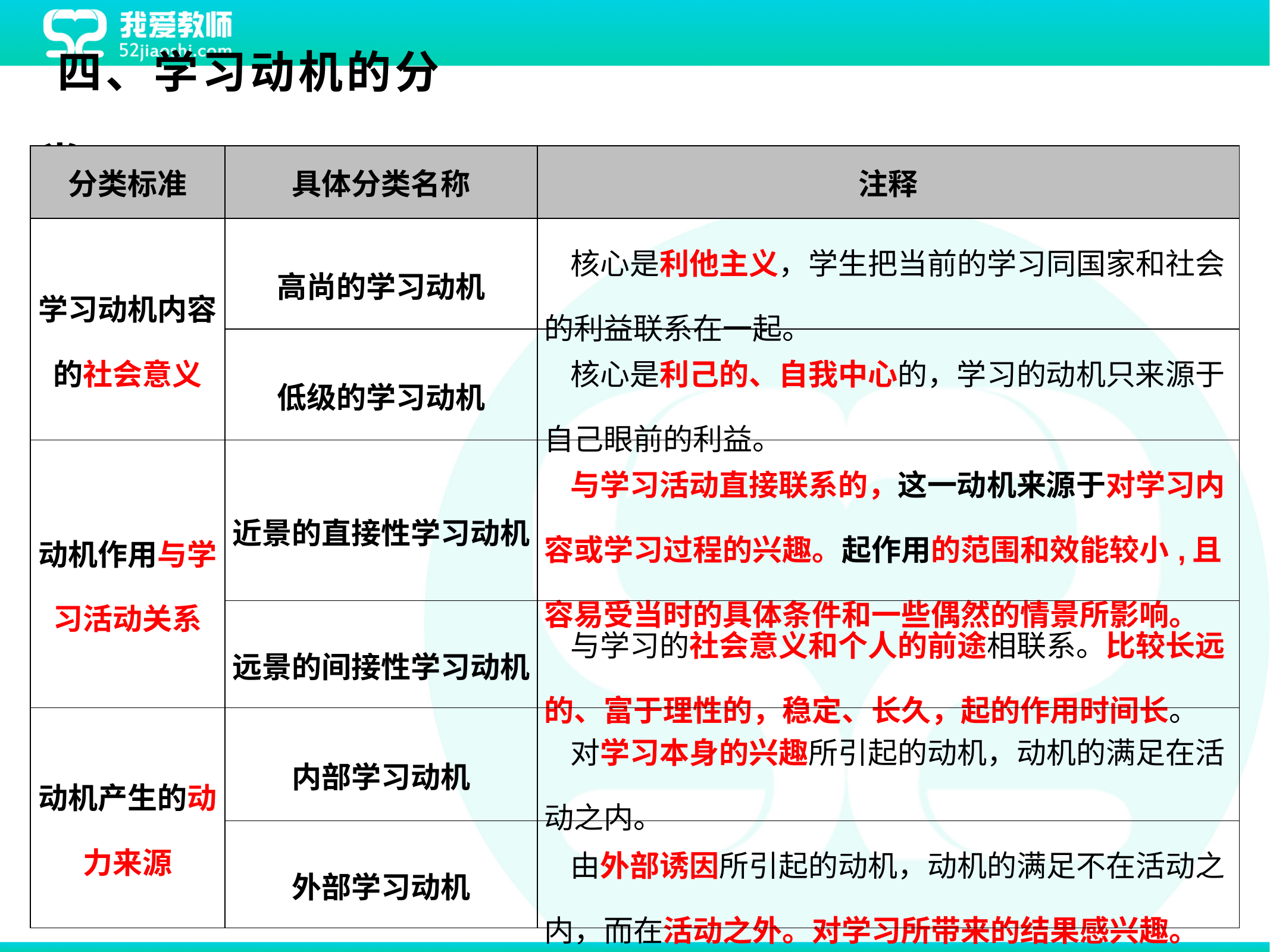

四、学习动机的分类
| 分类标准 | 具体分类名称 | 注释 |
| --- | --- | --- |
| 学习动机内容的社会意义 | 高尚的学习动机 | 核心是利他主义，学生把当前的学习同国家和社会的利益联系在一起。 |
|  | 低级的学习动机 | 核心是利己的、自我中心的，学习的动机只来源于自己眼前的利益。 |
| 动机作用与学习活动关系 | 近景的直接性学习动机 | 与学习活动直接联系的，这一动机来源于对学习内容或学习过程的兴趣。起作用的范围和效能较小,且容易受当时的具体条件和一些偶然的情景所影响。 |
|  | 远景的间接性学习动机 | 与学习的社会意义和个人的前途相联系。比较长远的、富于理性的，稳定、长久，起的作用时间长。 |
| 动机产生的动力来源 | 内部学习动机 | 对学习本身的兴趣所引起的动机，动机的满足在活动之内。 |
|  | 外部学习动机 | 由外部诱因所引起的动机，动机的满足不在活动之内，而在活动之外。对学习所带来的结果感兴趣。 |